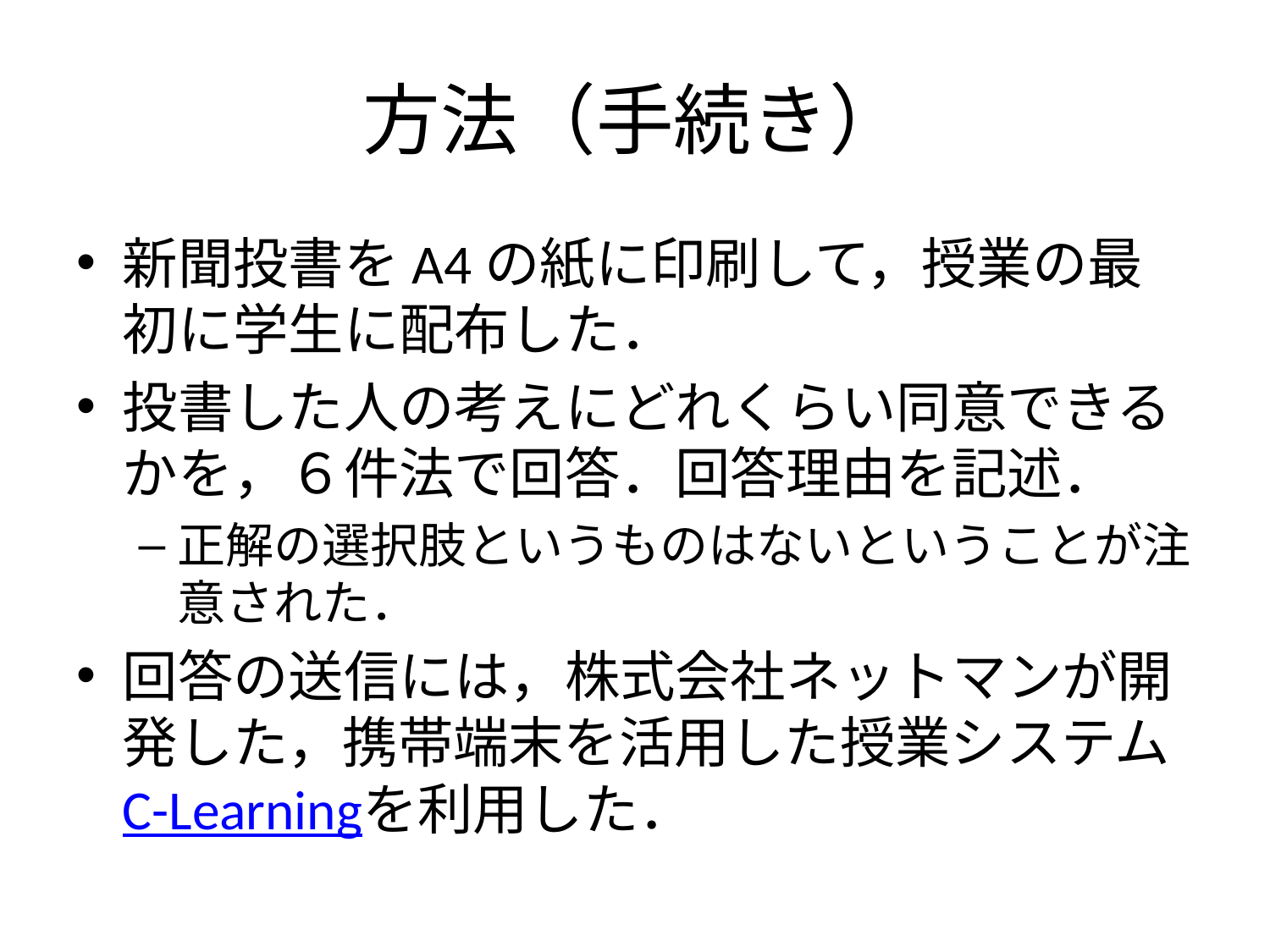

# 方法（手続き）
新聞投書をA4の紙に印刷して，授業の最初に学生に配布した．
投書した人の考えにどれくらい同意できるかを，６件法で回答．回答理由を記述．
正解の選択肢というものはないということが注意された．
回答の送信には，株式会社ネットマンが開発した，携帯端末を活用した授業システムC-Learningを利用した．